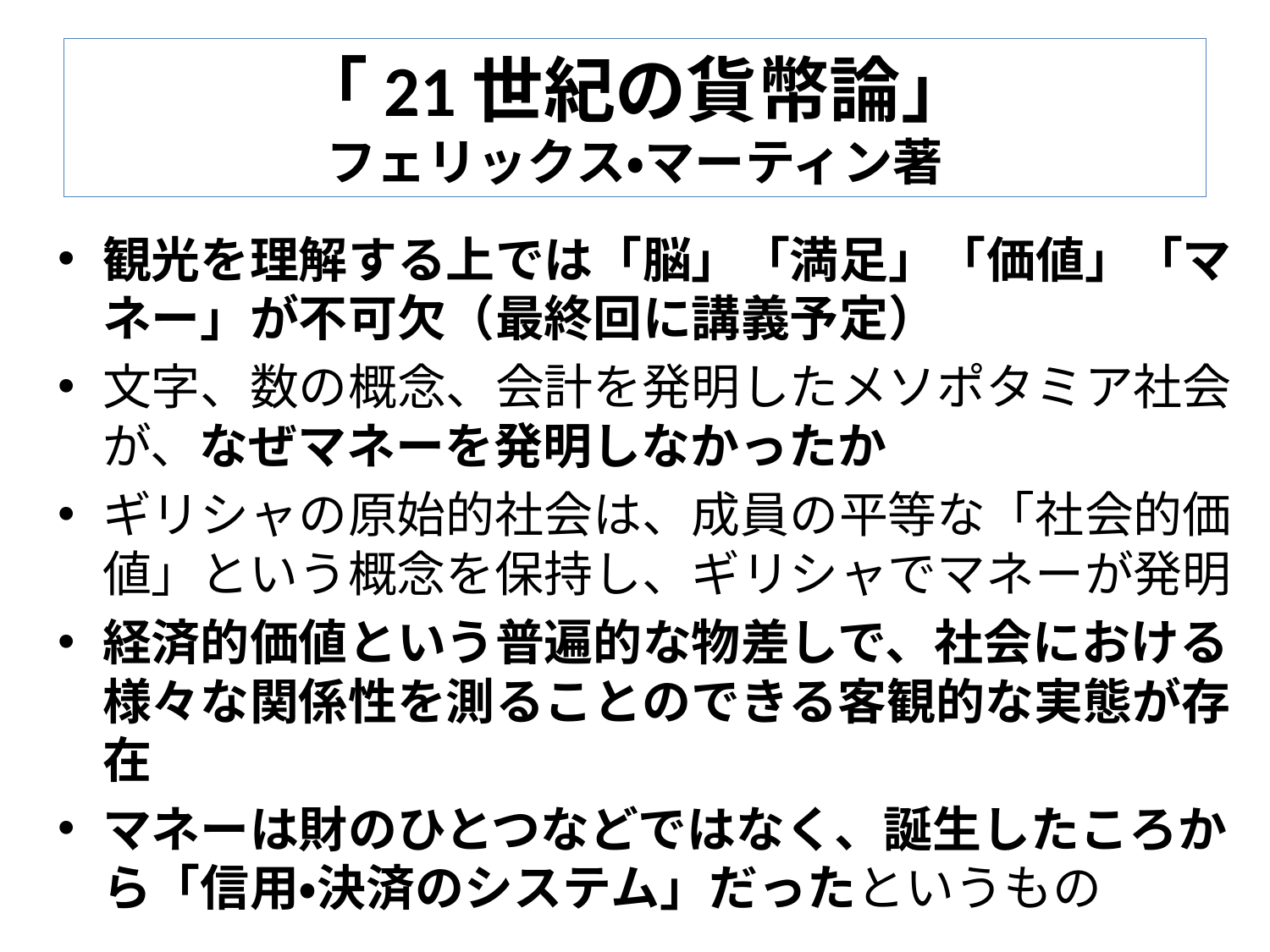

# 「21世紀の貨幣論」 フェリックス・マーティン著
観光を理解する上では「脳」「満足」「価値」「マネー」が不可欠（最終回に講義予定）
文字、数の概念、会計を発明したメソポタミア社会が、なぜマネーを発明しなかったか
ギリシャの原始的社会は、成員の平等な「社会的価値」という概念を保持し、ギリシャでマネーが発明
経済的価値という普遍的な物差しで、社会における様々な関係性を測ることのできる客観的な実態が存在
マネーは財のひとつなどではなく、誕生したころから「信用・決済のシステム」だったというもの